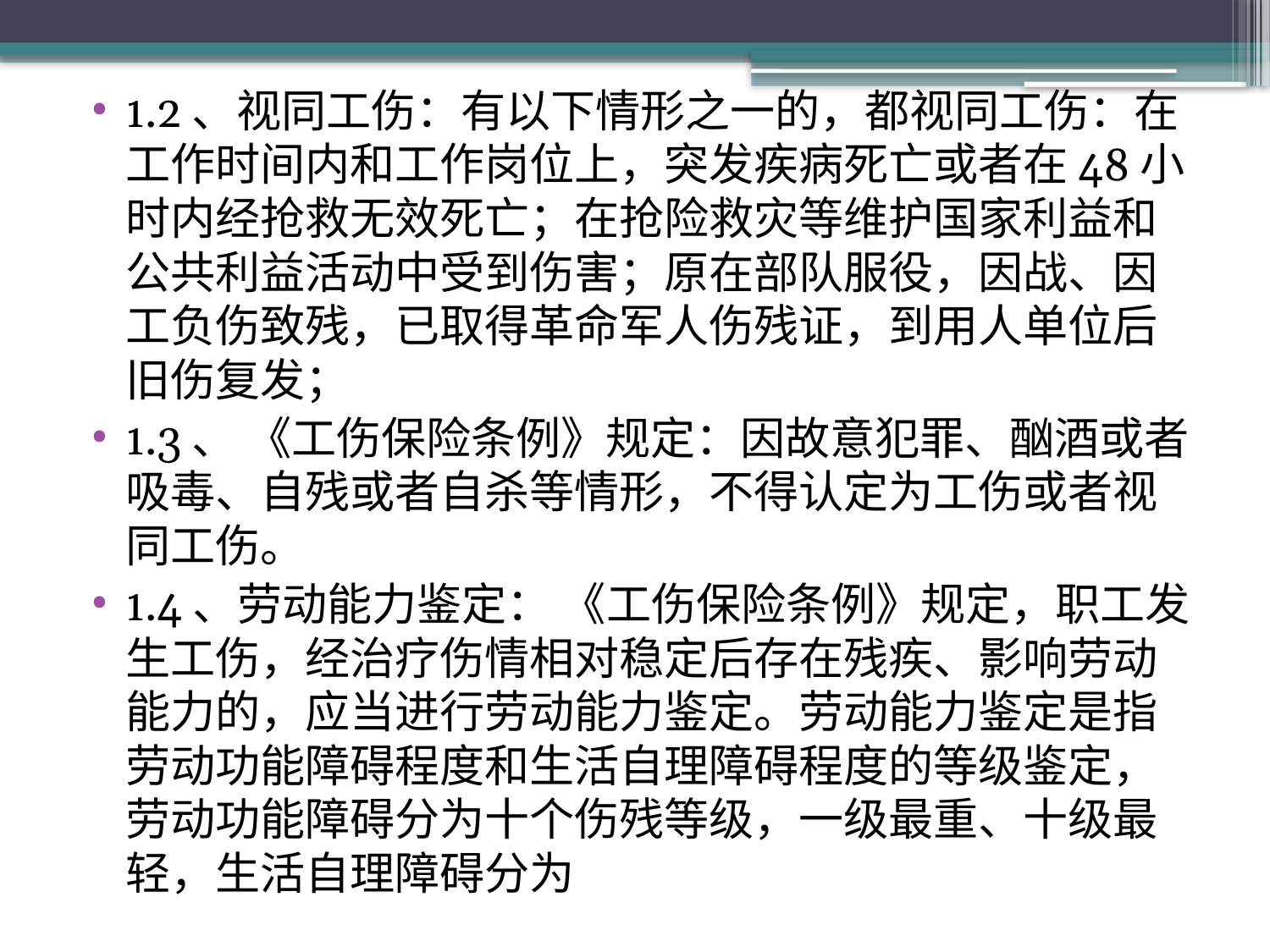

1.2、视同工伤：有以下情形之一的，都视同工伤：在工作时间内和工作岗位上，突发疾病死亡或者在48小时内经抢救无效死亡；在抢险救灾等维护国家利益和公共利益活动中受到伤害；原在部队服役，因战、因工负伤致残，已取得革命军人伤残证，到用人单位后旧伤复发；
1.3、 《工伤保险条例》规定：因故意犯罪、酗酒或者吸毒、自残或者自杀等情形，不得认定为工伤或者视同工伤。
1.4、劳动能力鉴定： 《工伤保险条例》规定，职工发生工伤，经治疗伤情相对稳定后存在残疾、影响劳动能力的，应当进行劳动能力鉴定。劳动能力鉴定是指劳动功能障碍程度和生活自理障碍程度的等级鉴定，劳动功能障碍分为十个伤残等级，一级最重、十级最轻，生活自理障碍分为